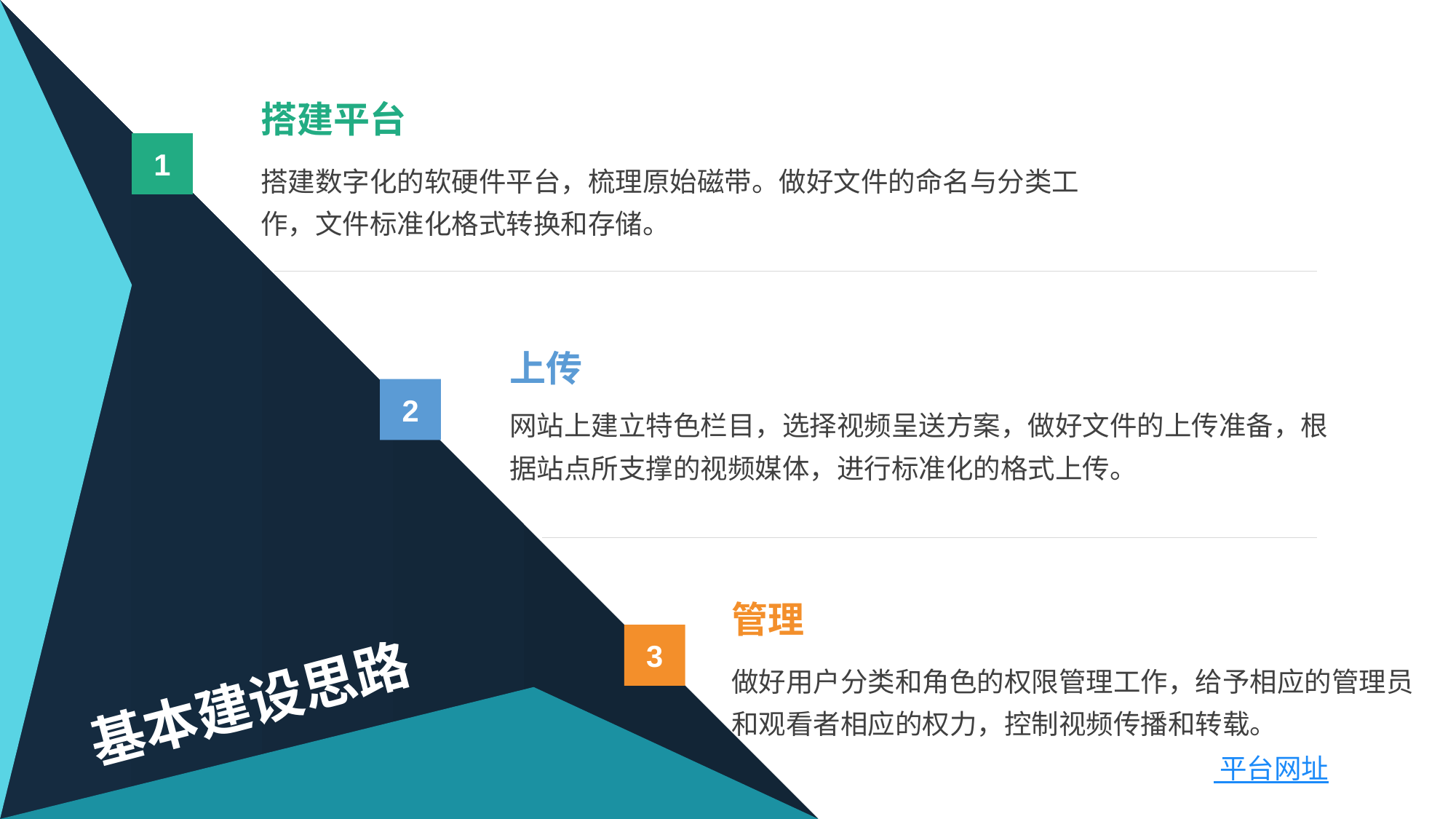

搭建平台
1
搭建数字化的软硬件平台，梳理原始磁带。做好文件的命名与分类工作，文件标准化格式转换和存储。
上传

2
网站上建立特色栏目，选择视频呈送方案，做好文件的上传准备，根据站点所支撑的视频媒体，进行标准化的格式上传。
管理
3
做好用户分类和角色的权限管理工作，给予相应的管理员和观看者相应的权力，控制视频传播和转载。
                                                                               平台网址
基本建设思路